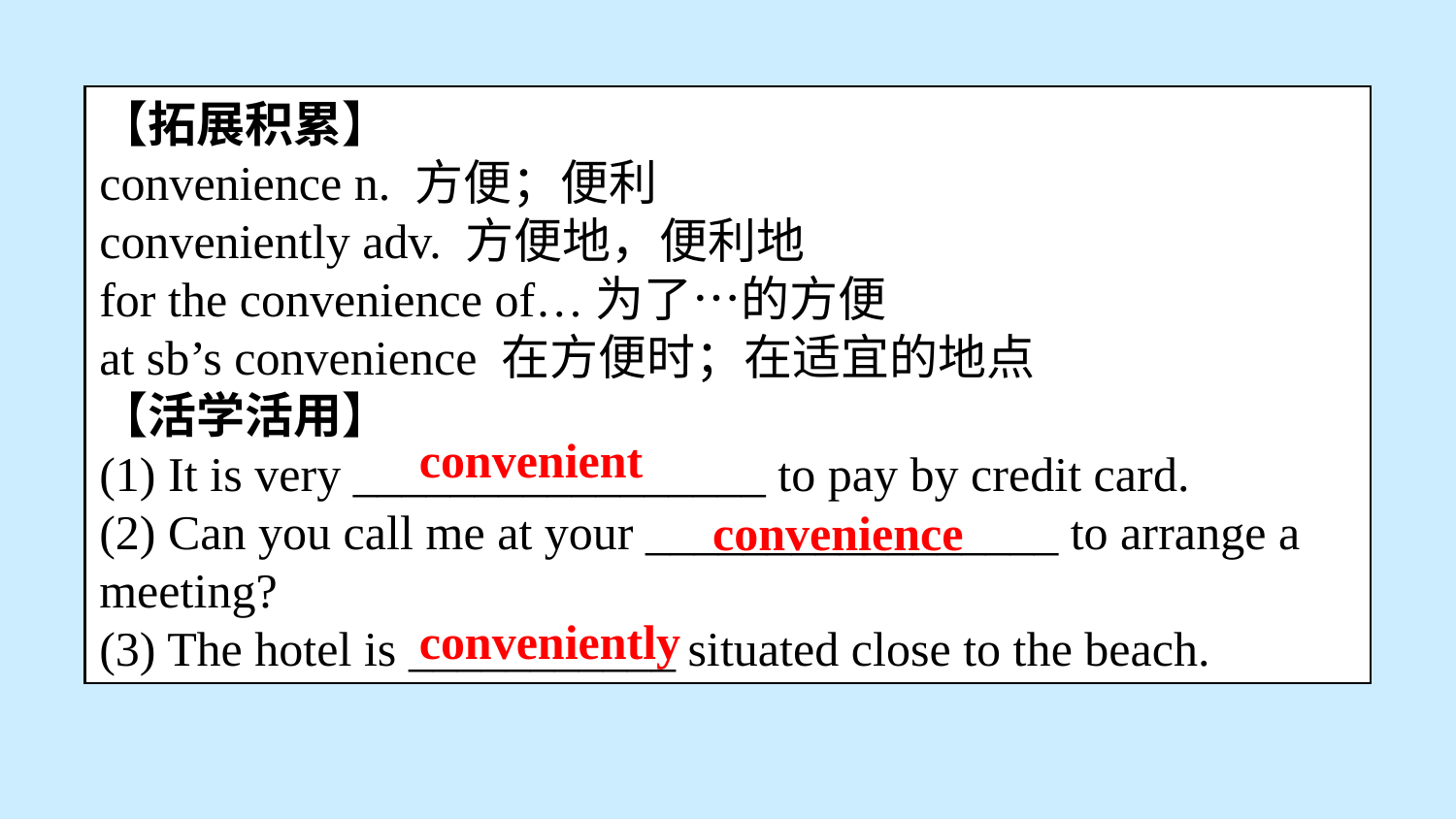

【拓展积累】
convenience n. 方便；便利
conveniently adv. 方便地，便利地
for the convenience of…为了…的方便
at sb’s convenience 在方便时；在适宜的地点
【活学活用】
(1) It is very _________________ to pay by credit card.
(2) Can you call me at your _________________ to arrange a meeting?
(3) The hotel is ___________ situated close to the beach.
convenient
convenience
conveniently